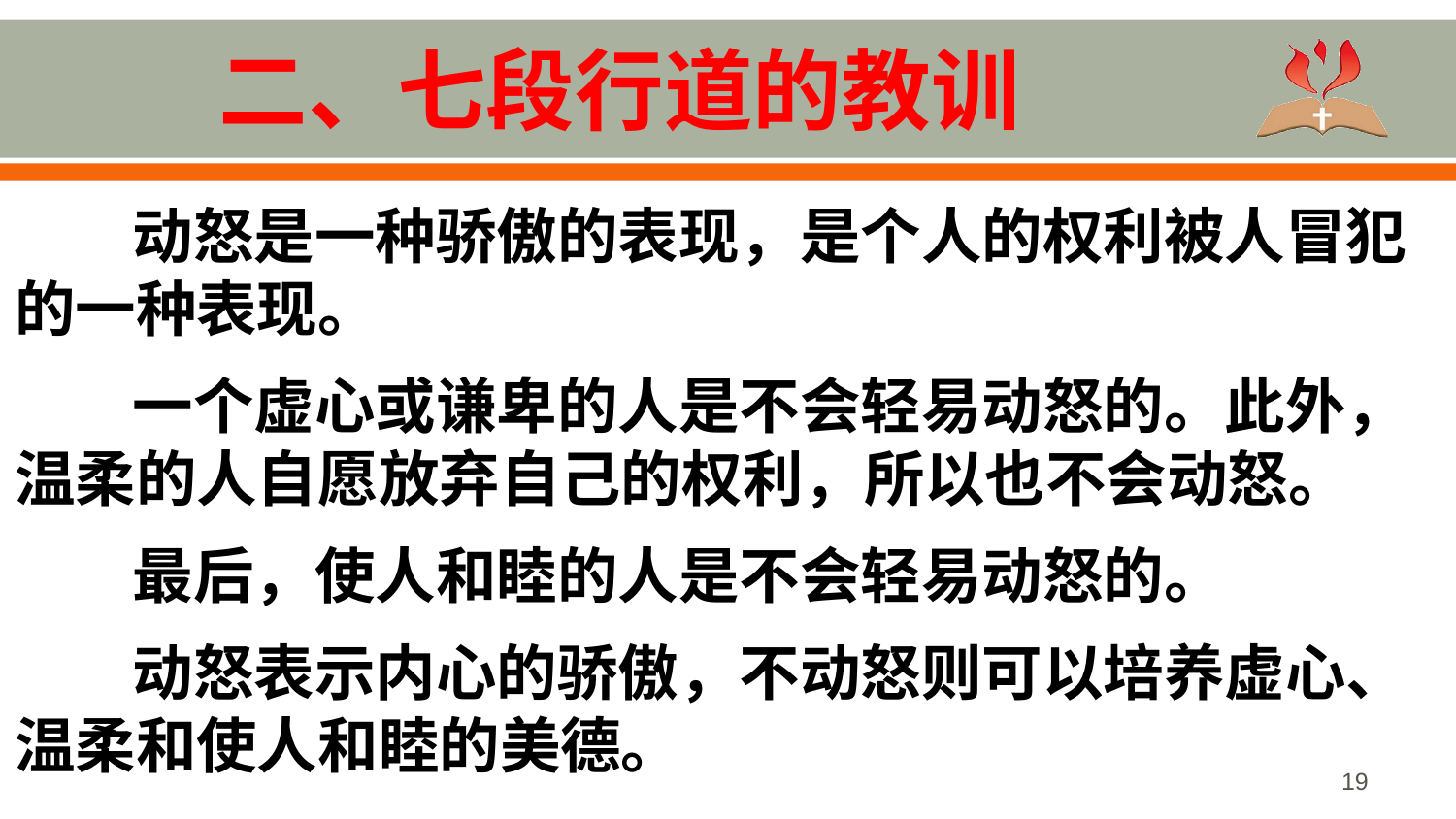

# 二、七段行道的教训
动怒是一种骄傲的表现，是个人的权利被人冒犯的一种表现。
一个虚心或谦卑的人是不会轻易动怒的。此外，温柔的人自愿放弃自己的权利，所以也不会动怒。
最后，使人和睦的人是不会轻易动怒的。
动怒表示内心的骄傲，不动怒则可以培养虚心、温柔和使人和睦的美德。

19